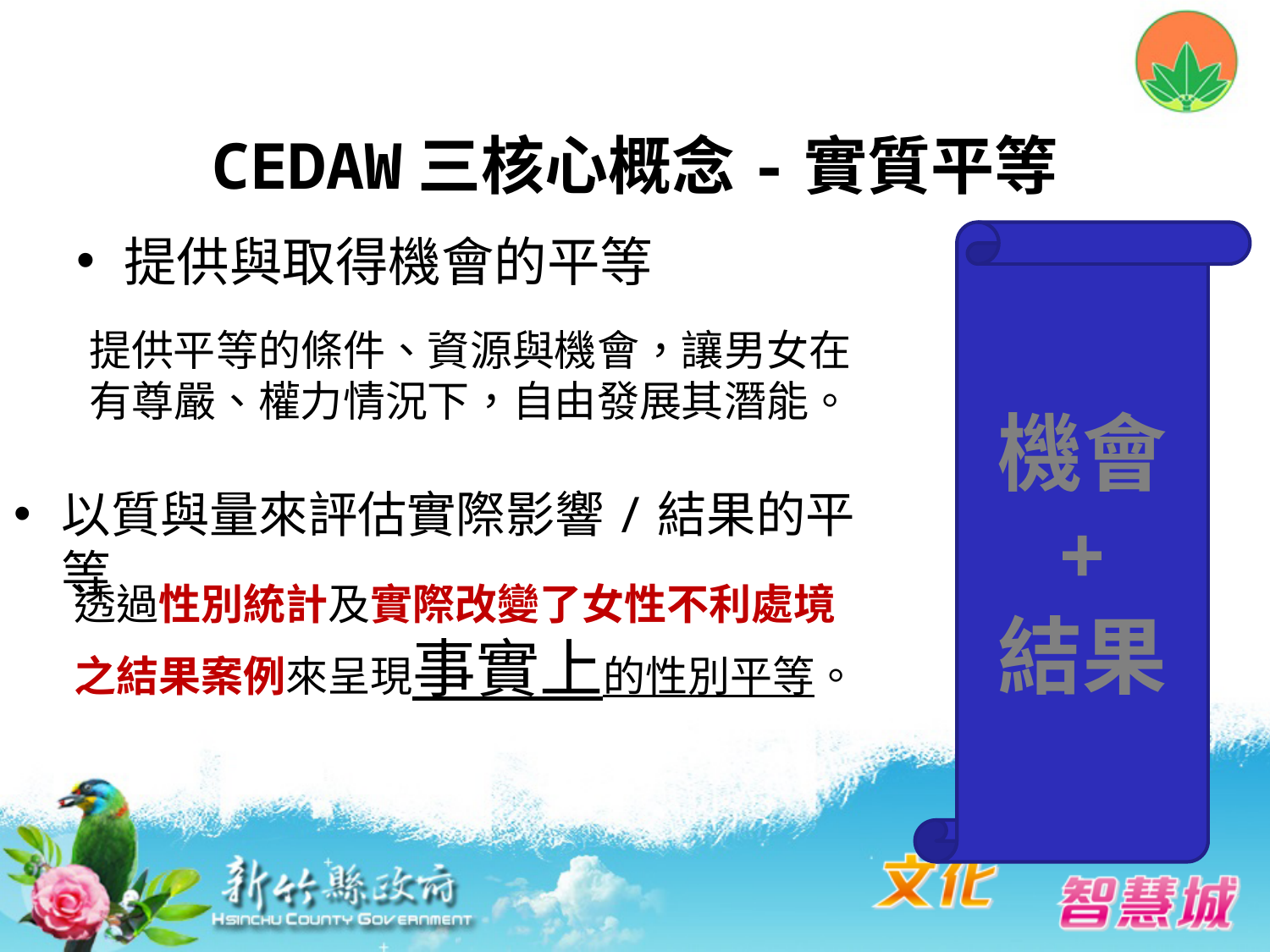

# CEDAW三核心概念-實質平等
提供與取得機會的平等
機會
+
結果
提供平等的條件、資源與機會，讓男女在有尊嚴、權力情況下，自由發展其潛能。
以質與量來評估實際影響/結果的平等
透過性別統計及實際改變了女性不利處境之結果案例來呈現事實上的性別平等。